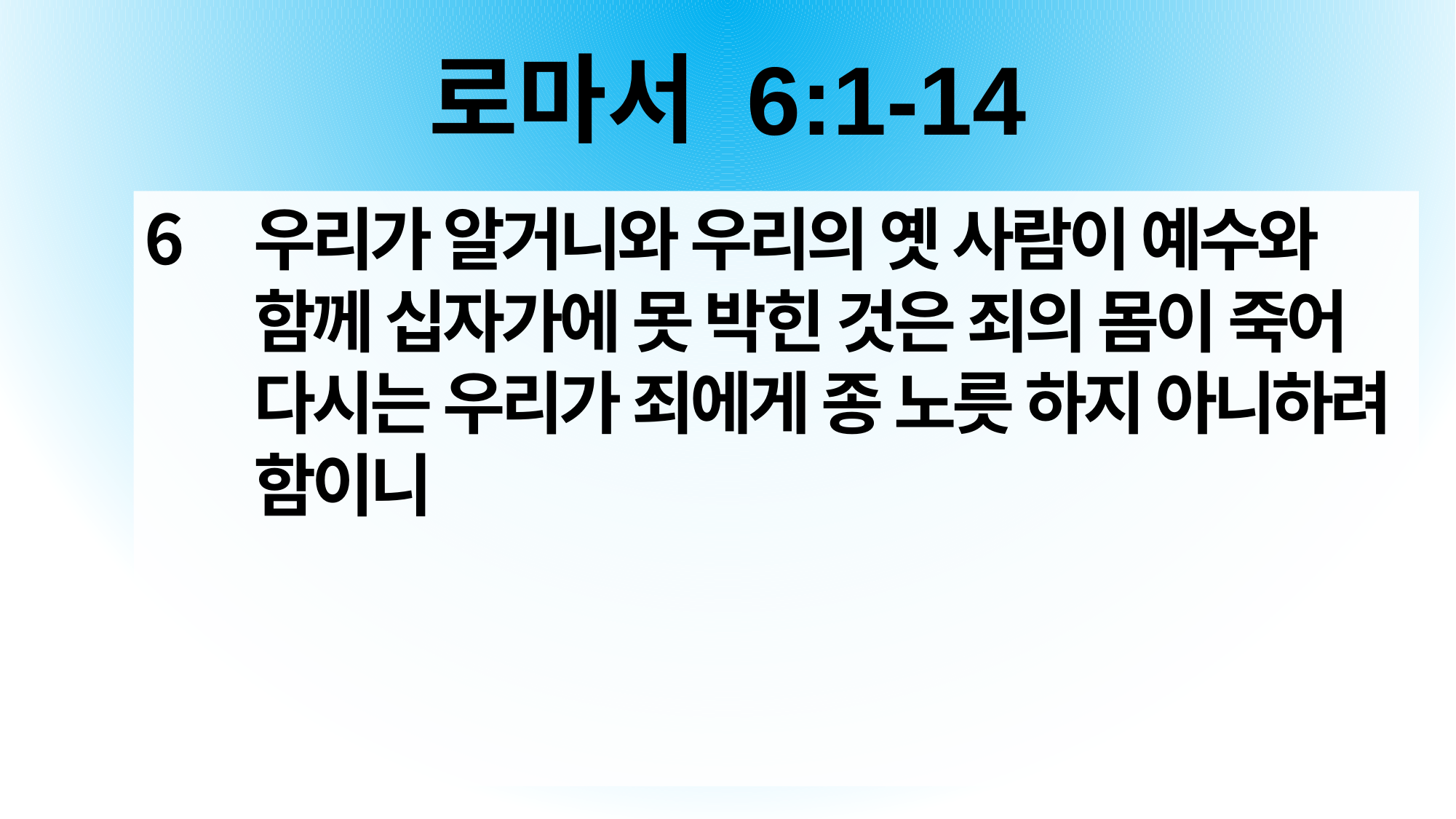

# 로마서 6:1-14
우리가 알거니와 우리의 옛 사람이 예수와 함께 십자가에 못 박힌 것은 죄의 몸이 죽어 다시는 우리가 죄에게 종 노릇 하지 아니하려 함이니